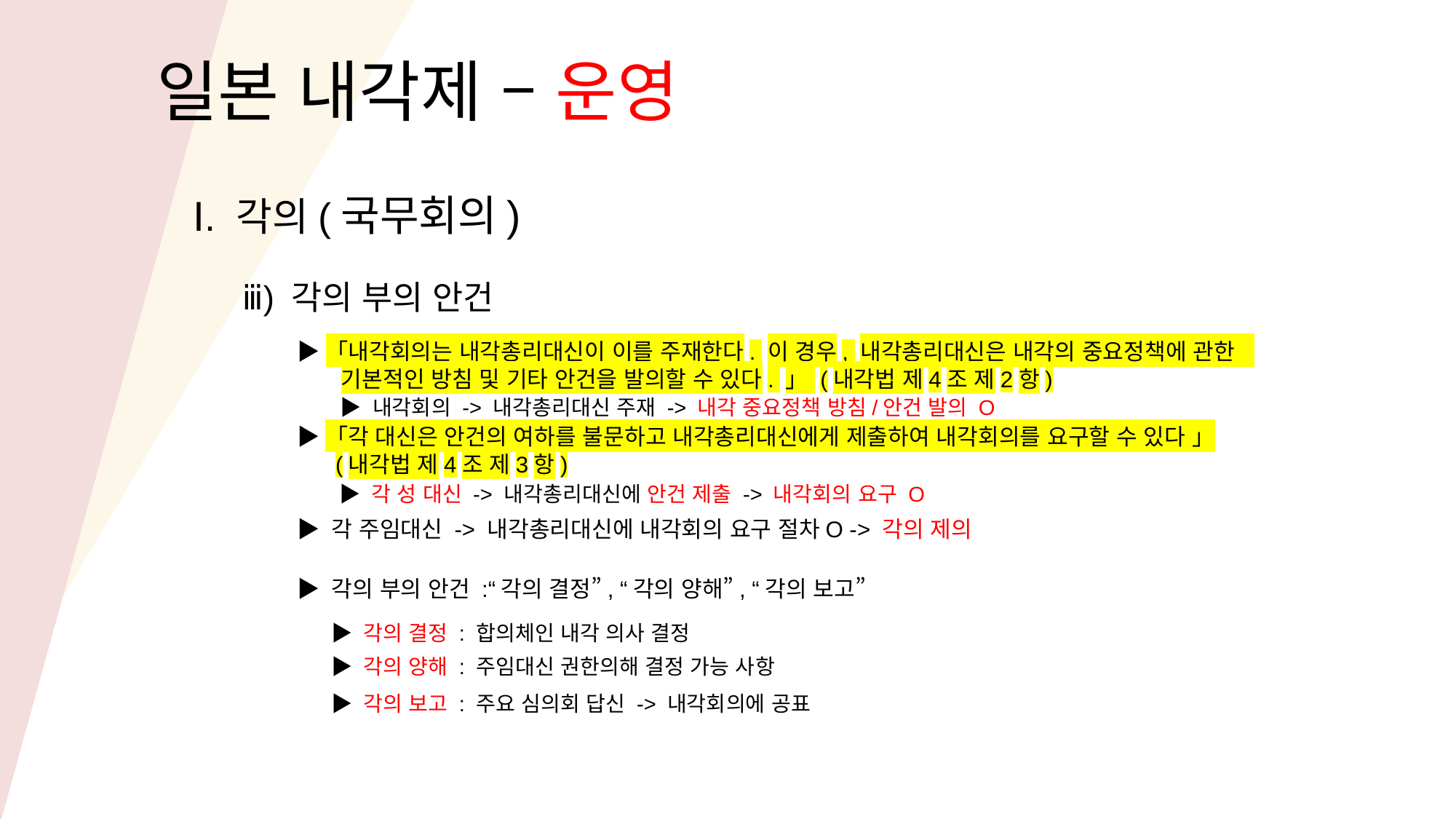

일본 내각제 – 운영
Ⅰ. 각의(국무회의)
ⅲ) 각의 부의 안건
▶「내각회의는 내각총리대신이 이를 주재한다. 이 경우, 내각총리대신은 내각의 중요정책에 관한
      기본적인 방침 및 기타 안건을 발의할 수 있다. 」 (내각법 제4조 제2항)
▶ 내각회의 -> 내각총리대신 주재 -> 내각 중요정책 방침/안건 발의 O
▶「각 대신은 안건의 여하를 불문하고 내각총리대신에게 제출하여 내각회의를 요구할 수 있다 」
      (내각법 제4조 제3항)
▶ 각 성 대신 -> 내각총리대신에 안건 제출 -> 내각회의 요구 O
▶ 각 주임대신 -> 내각총리대신에 내각회의 요구 절차O -> 각의 제의
▶ 각의 부의 안건 :“각의 결정”, “각의 양해”, “각의 보고”
▶ 각의 결정 : 합의체인 내각 의사 결정
▶ 각의 양해 : 주임대신 권한의해 결정 가능 사항

▶ 각의 보고 : 주요 심의회 답신 -> 내각회의에 공표